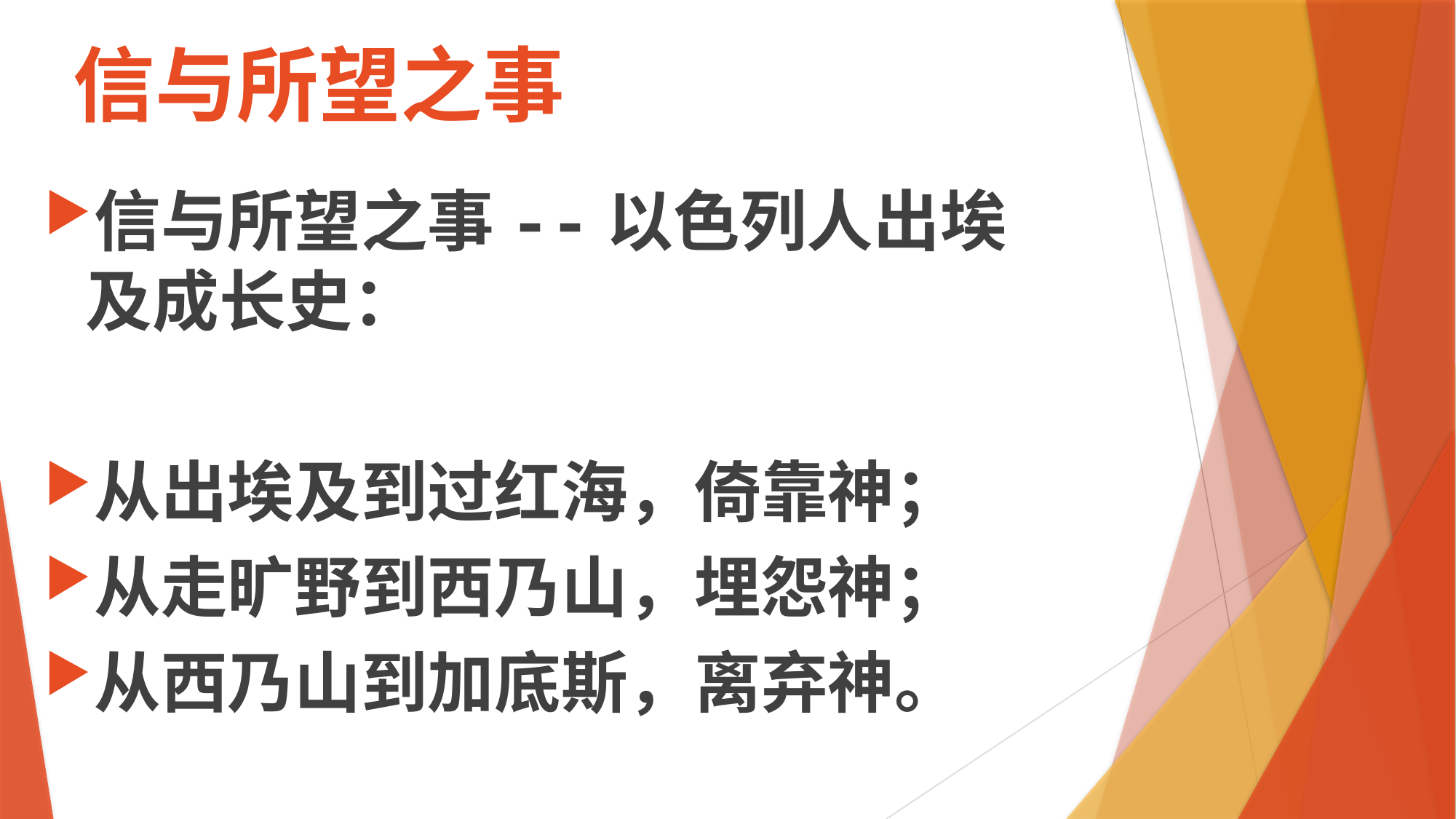

# 信与所望之事
信与所望之事--以色列人出埃及成长史：

从出埃及到过红海，倚靠神；
从走旷野到西乃山，埋怨神；
从西乃山到加底斯，离弃神。